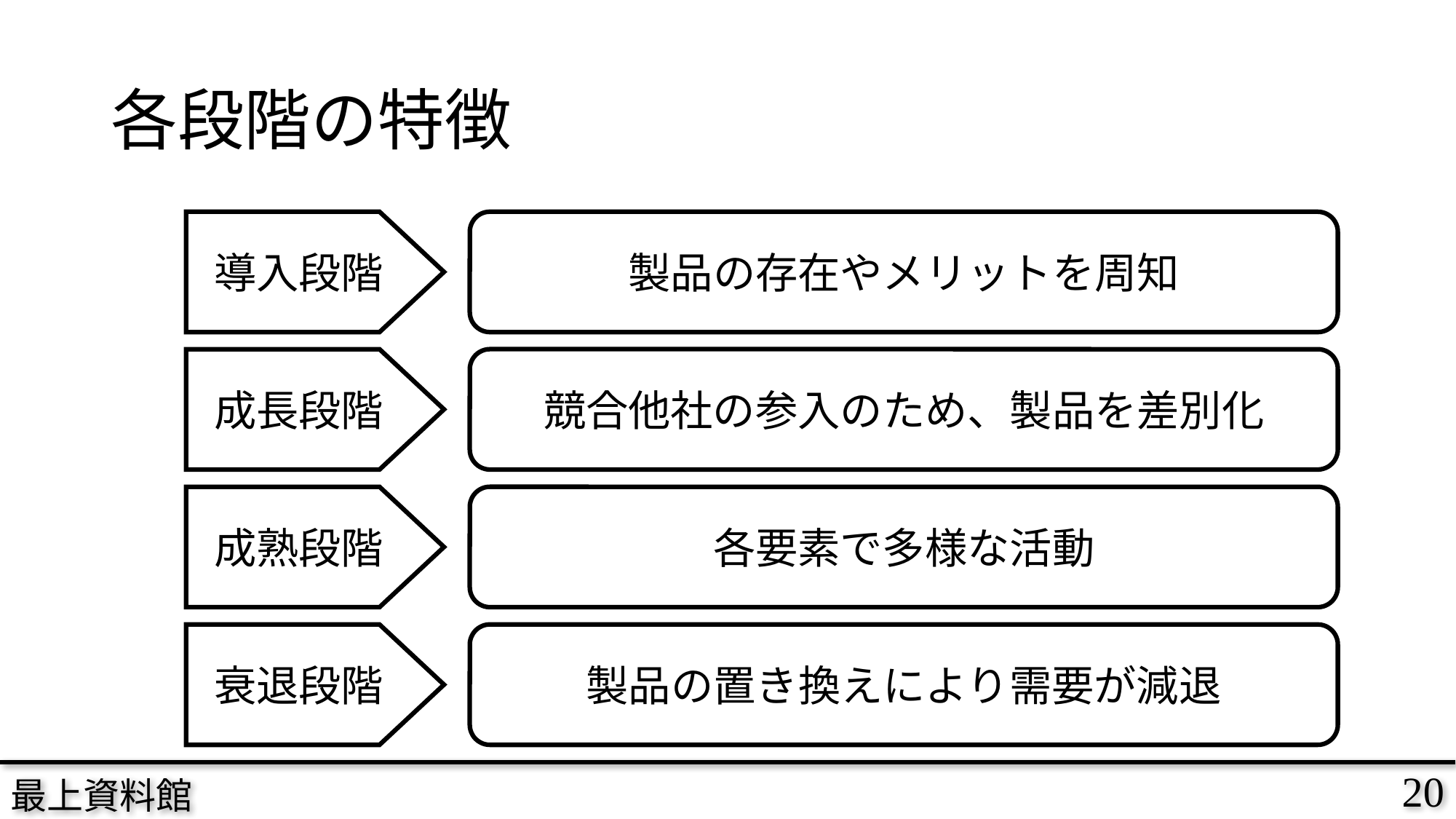

# 各段階の特徴
導入段階
製品の存在やメリットを周知
成長段階
競合他社の参入のため、製品を差別化
成熟段階
各要素で多様な活動
衰退段階
製品の置き換えにより需要が減退